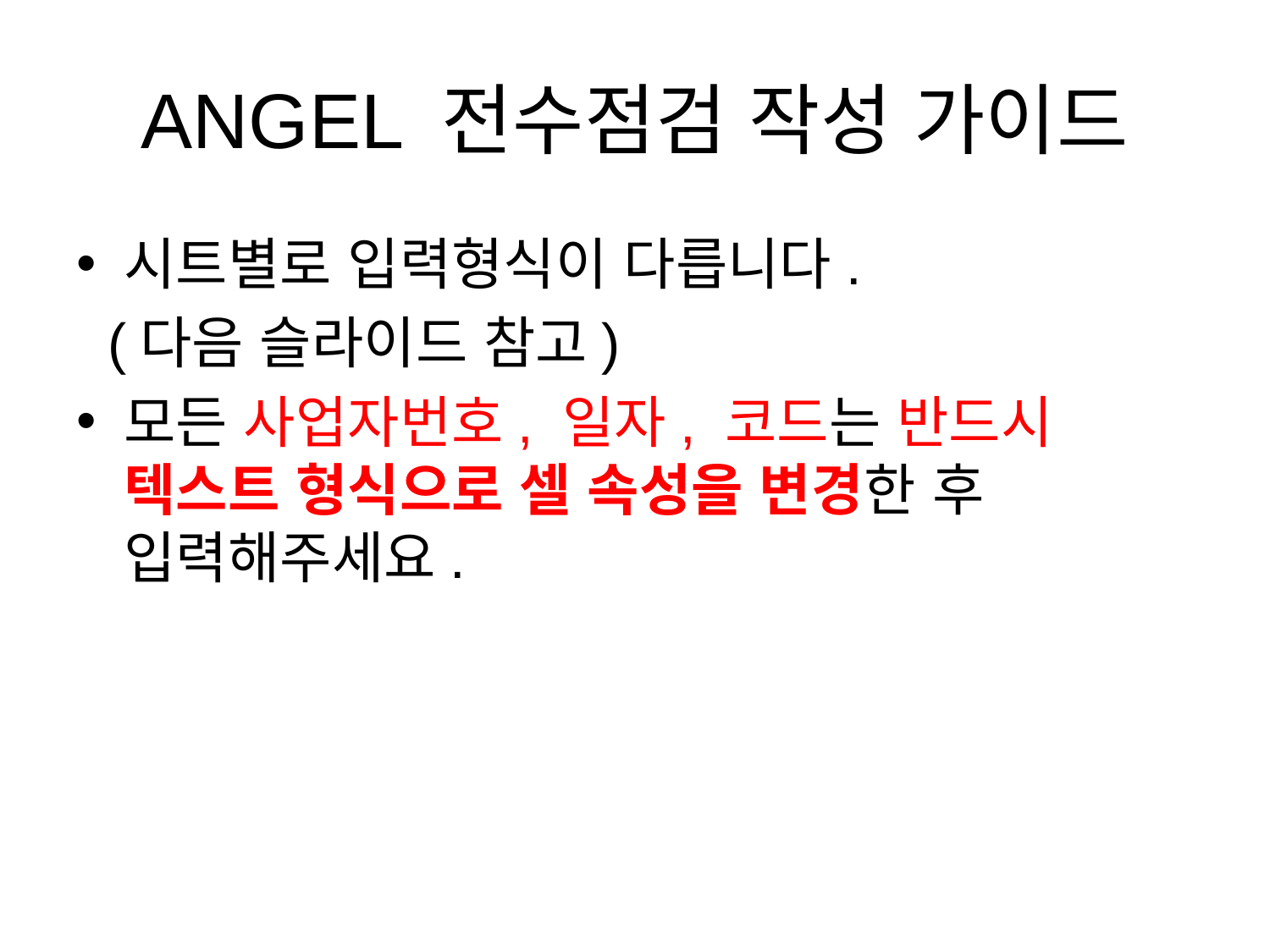

# ANGEL 전수점검 작성 가이드
시트별로 입력형식이 다릅니다.
  (다음 슬라이드 참고)
모든 사업자번호, 일자, 코드는 반드시 텍스트 형식으로 셀 속성을 변경한 후 입력해주세요.